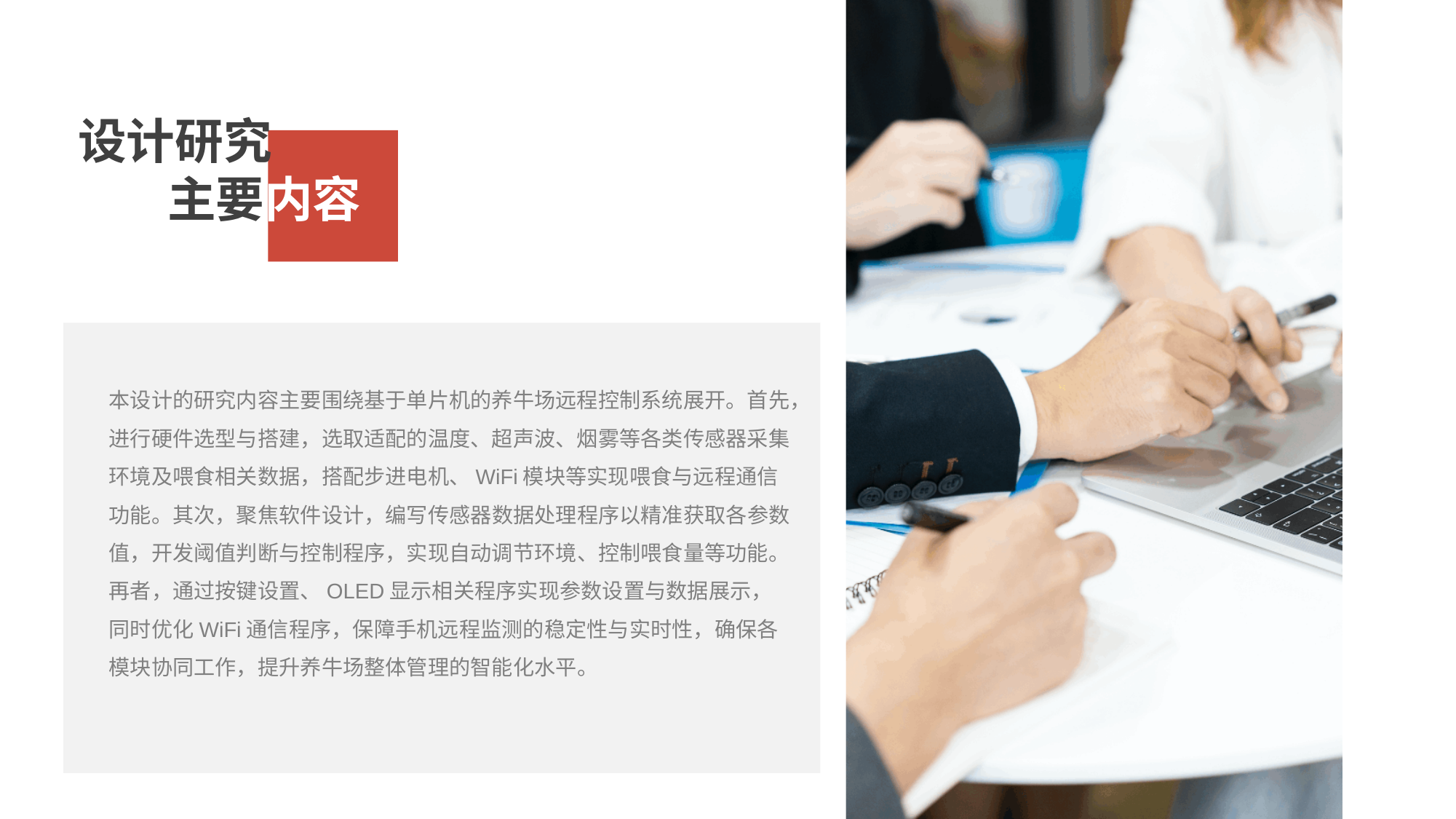

设计研究
       主要内容

本设计的研究内容主要围绕基于单片机的养牛场远程控制系统展开。首先，进行硬件选型与搭建，选取适配的温度、超声波、烟雾等各类传感器采集环境及喂食相关数据，搭配步进电机、WiFi模块等实现喂食与远程通信功能。其次，聚焦软件设计，编写传感器数据处理程序以精准获取各参数值，开发阈值判断与控制程序，实现自动调节环境、控制喂食量等功能。再者，通过按键设置、OLED显示相关程序实现参数设置与数据展示，同时优化WiFi通信程序，保障手机远程监测的稳定性与实时性，确保各模块协同工作，提升养牛场整体管理的智能化水平。